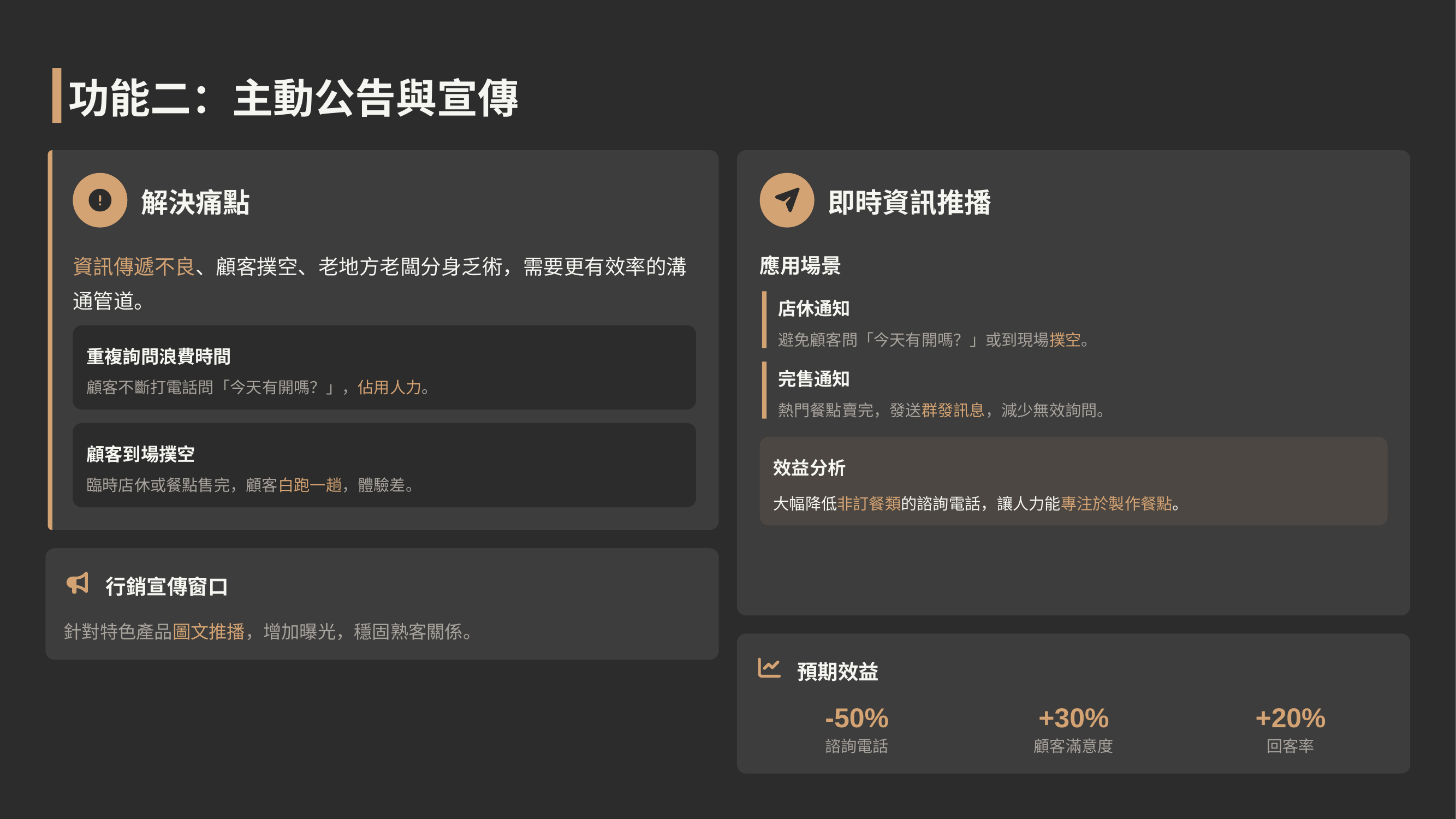

功能二：主動公告與宣傳

解決痛點
即時資訊推播

資訊傳遞不良、顧客撲空、老地方老闆分身乏術，需要更有效率的溝通管道。
應用場景

店休通知
避免顧客問「今天有開嗎？」或到現場撲空。

重複詢問浪費時間

完售通知
顧客不斷打電話問「今天有開嗎？」，佔用人力。
熱門餐點賣完，發送群發訊息，減少無效詢問。

顧客到場撲空

效益分析
臨時店休或餐點售完，顧客白跑一趟，體驗差。
大幅降低非訂餐類的諮詢電話，讓人力能專注於製作餐點。

行銷宣傳窗口

針對特色產品圖文推播，增加曝光，穩固熟客關係。

預期效益

-50%
+30%
+20%
諮詢電話
顧客滿意度
回客率